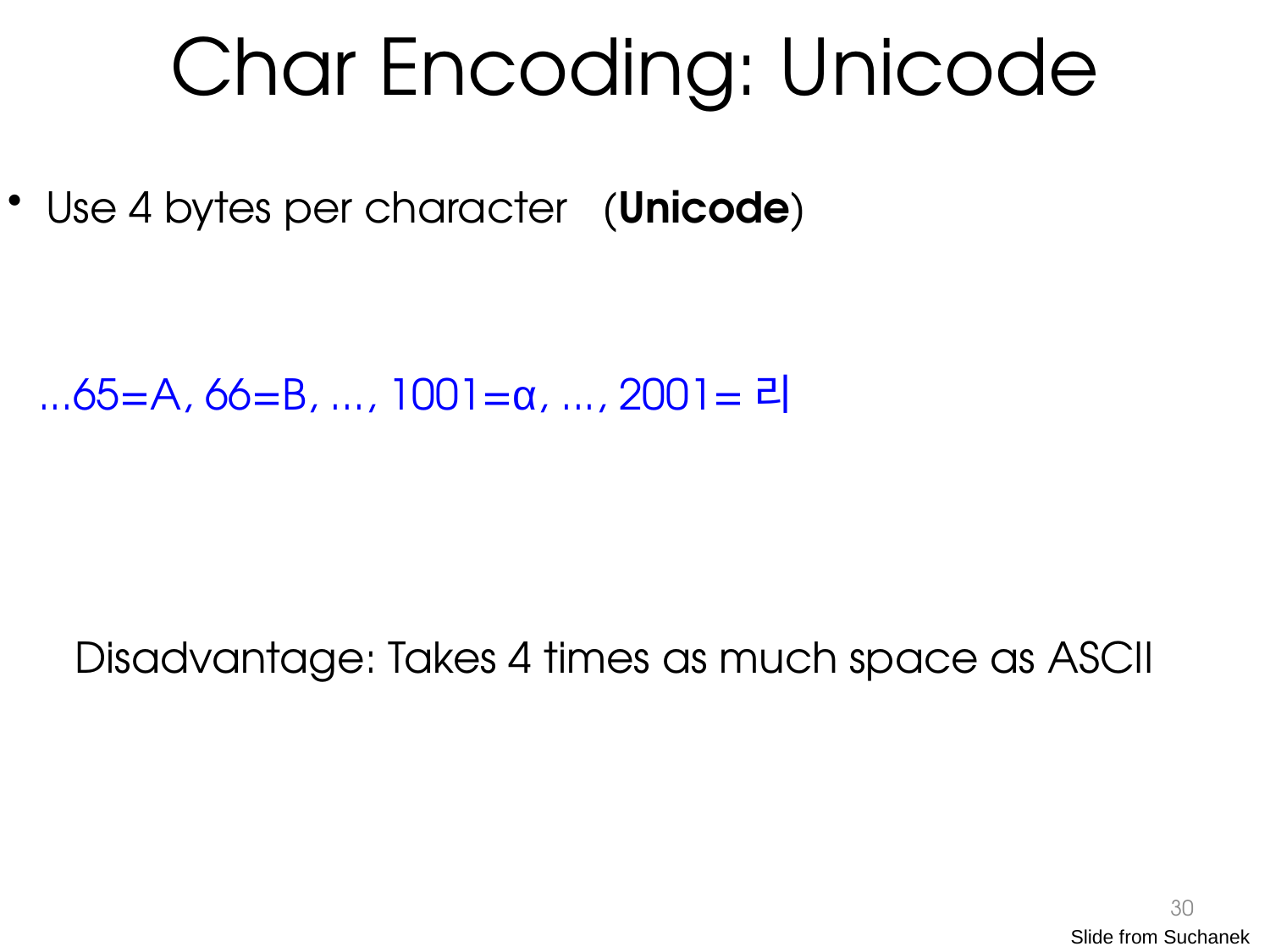

# Char Encoding: Unicode
  Use 4 bytes per character   (Unicode)
...65=A, 66=B, ..., 1001=α, ..., 2001=리
Disadvantage: Takes 4 times as much space as ASCII
30
Slide from Suchanek